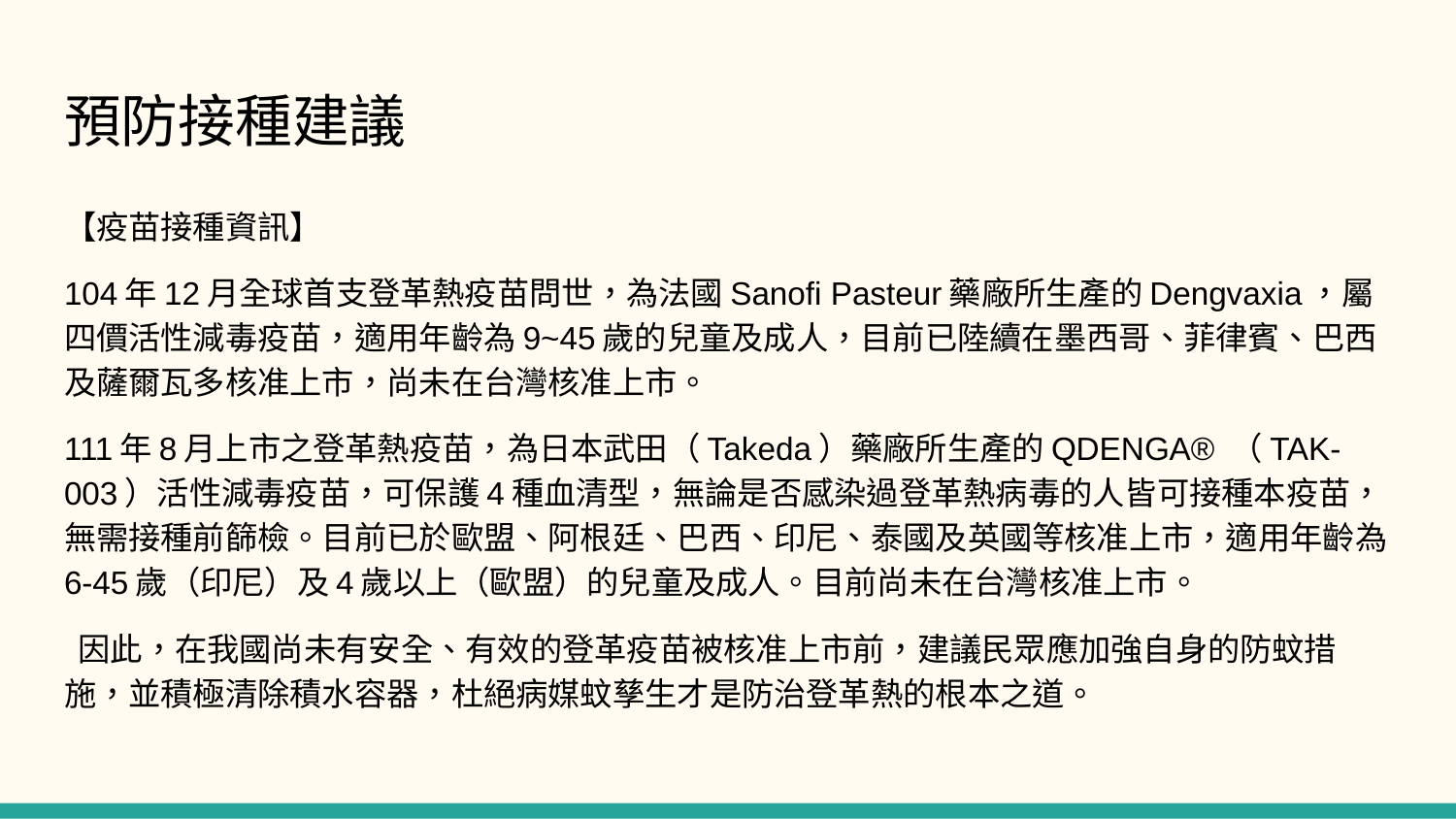

# 預防接種建議
【疫苗接種資訊】
104年12月全球首支登革熱疫苗問世，為法國Sanofi Pasteur藥廠所生產的Dengvaxia，屬四價活性減毒疫苗，適用年齡為9~45歲的兒童及成人，目前已陸續在墨西哥、菲律賓、巴西及薩爾瓦多核准上市，尚未在台灣核准上市。
111年8月上市之登革熱疫苗，為日本武田（Takeda）藥廠所生產的QDENGA® （TAK-003）活性減毒疫苗，可保護4種血清型，無論是否感染過登革熱病毒的人皆可接種本疫苗，無需接種前篩檢。目前已於歐盟、阿根廷、巴西、印尼、泰國及英國等核准上市，適用年齡為6-45歲（印尼）及4歲以上（歐盟）的兒童及成人。目前尚未在台灣核准上市。
 因此，在我國尚未有安全、有效的登革疫苗被核准上市前，建議民眾應加強自身的防蚊措施，並積極清除積水容器，杜絕病媒蚊孳生才是防治登革熱的根本之道。